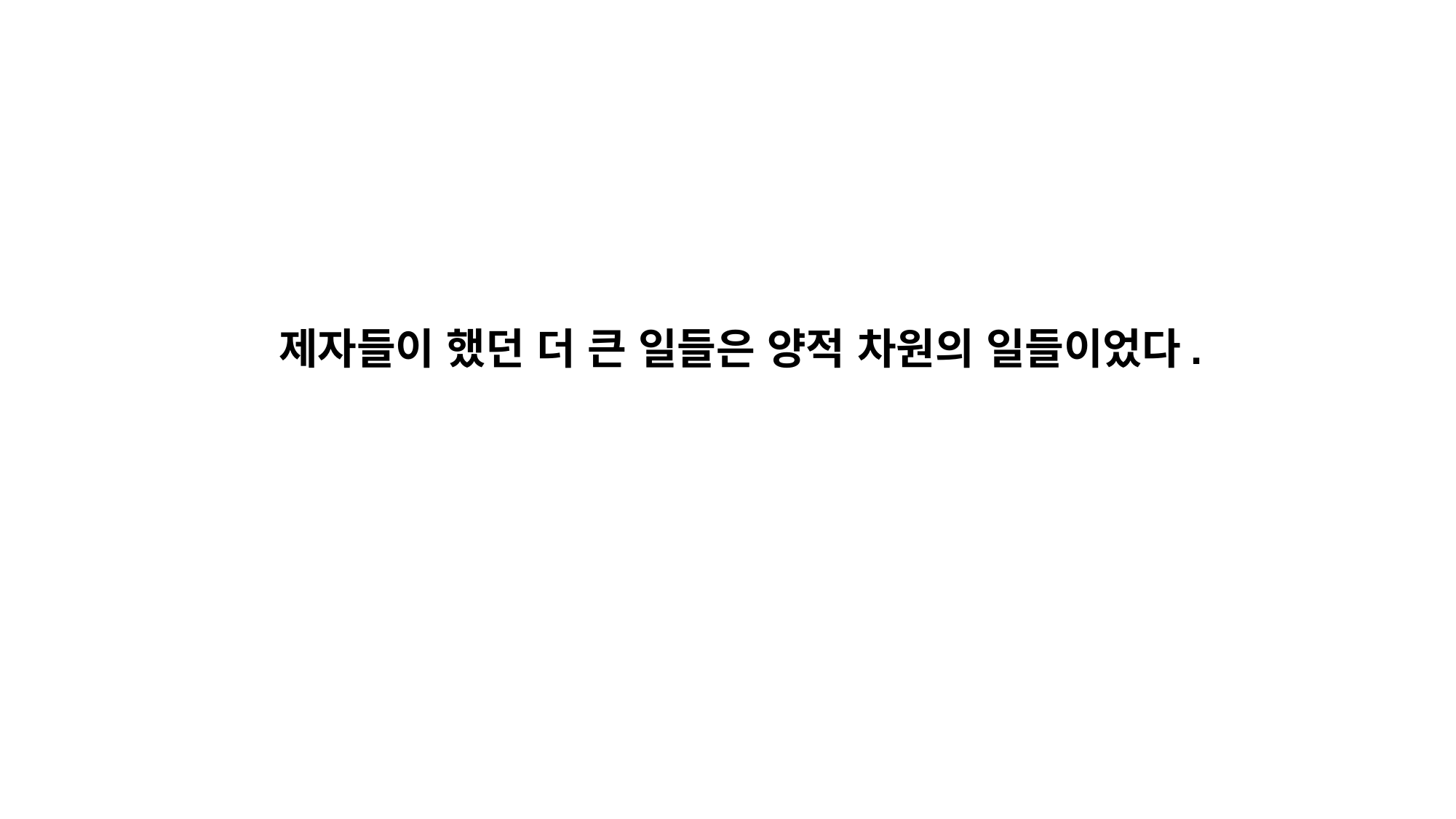

제자들이 했던 더 큰 일들은 양적 차원의 일들이었다.